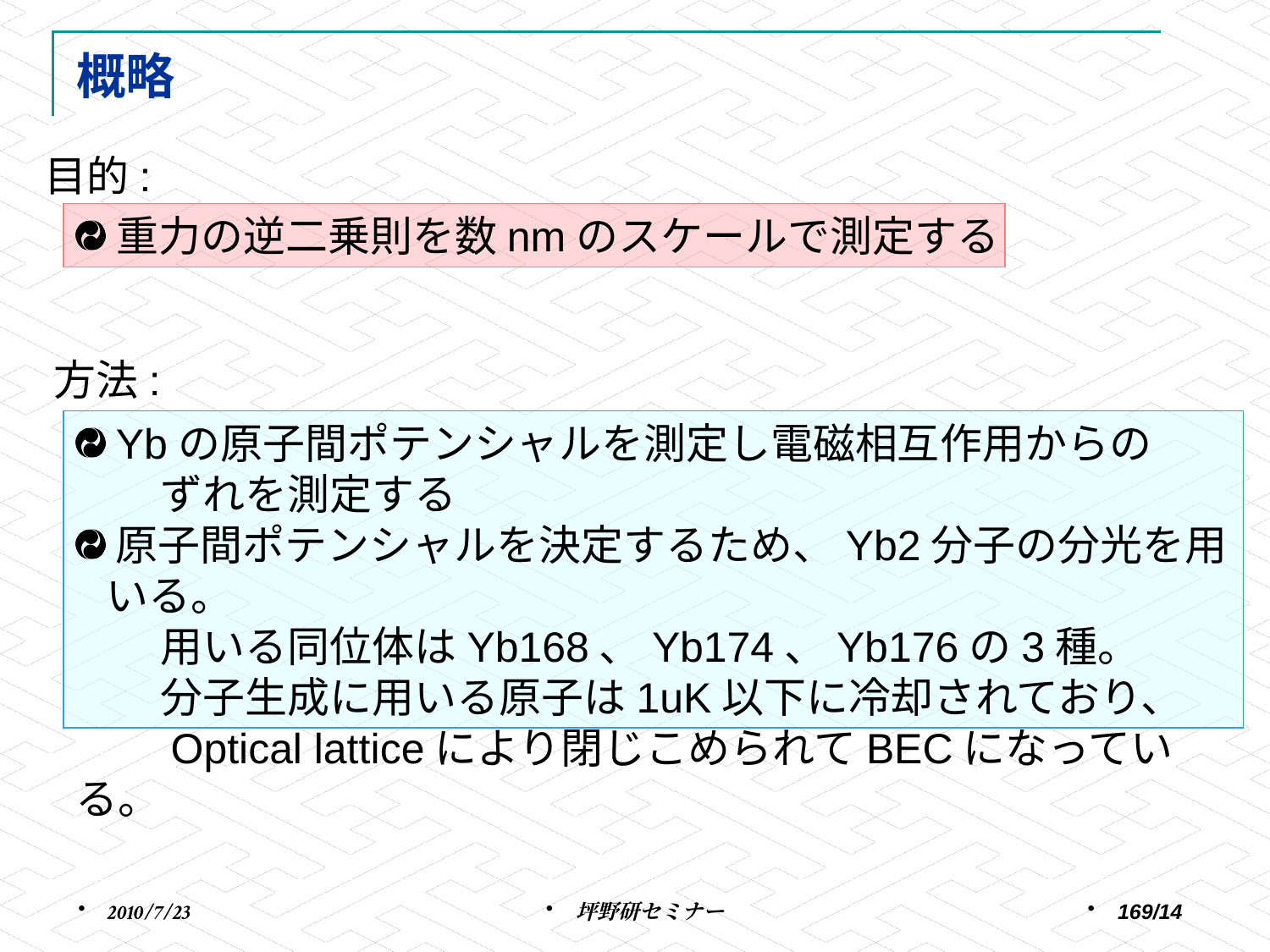

# 概略
目的:

重力の逆二乗則を数nmのスケールで測定する
方法:

Ybの原子間ポテンシャルを測定し電磁相互作用からの
　　ずれを測定する
原子間ポテンシャルを決定するため、Yb2分子の分光を用いる。
　　用いる同位体はYb168、Yb174、Yb176の3種。
　　分子生成に用いる原子は1uK以下に冷却されており、
　　Optical latticeにより閉じこめられてBECになっている。
2010/7/23
坪野研セミナー
169/14